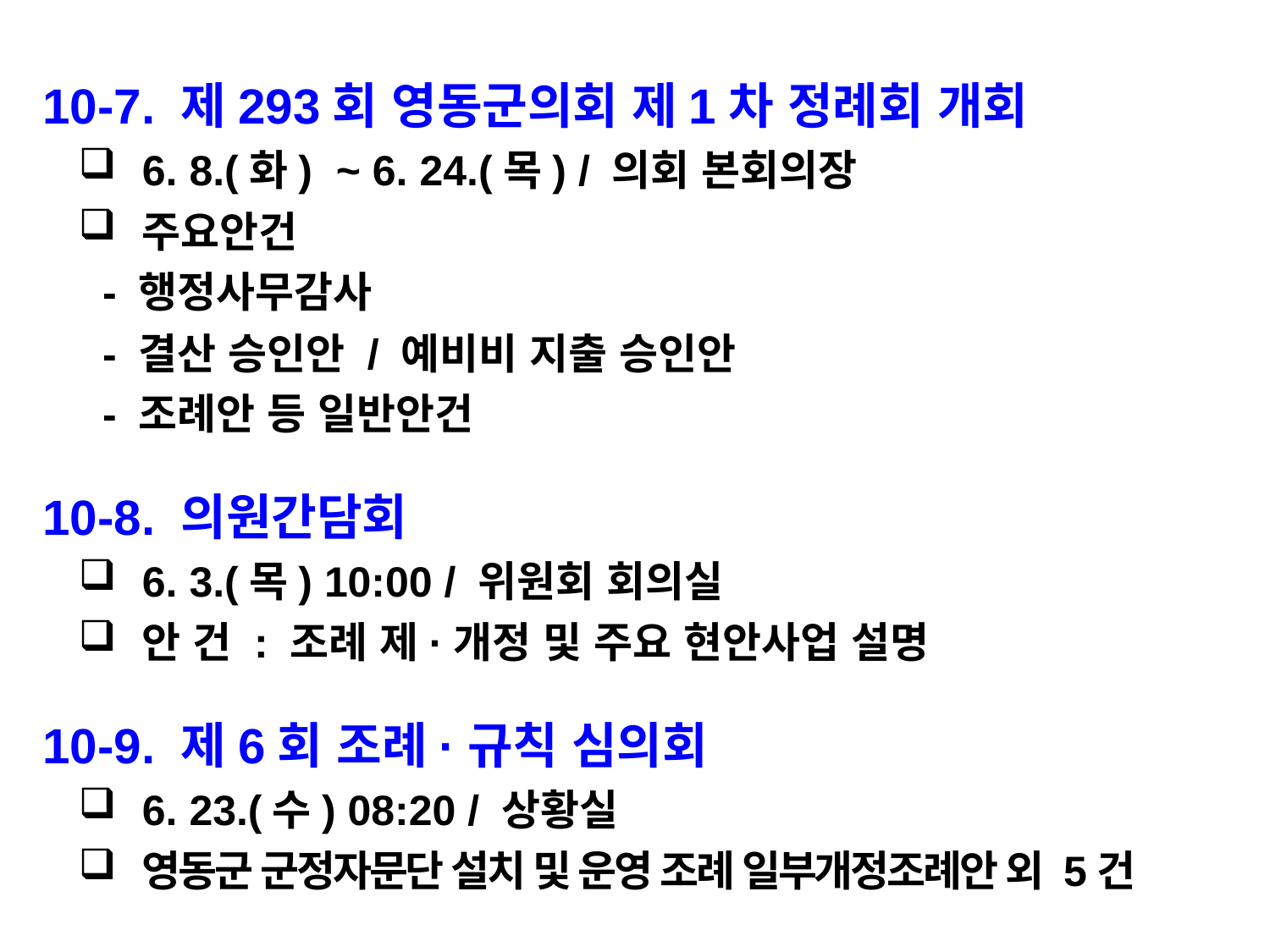

10-7. 제293회 영동군의회 제1차 정례회 개회
6. 8.(화)  ~ 6. 24.(목) / 의회 본회의장
주요안건
  - 행정사무감사
  - 결산 승인안 / 예비비 지출 승인안
  - 조례안 등 일반안건

  10-8. 의원간담회
6. 3.(목) 10:00 / 위원회 회의실
안 건 : 조례 제·개정 및 주요 현안사업 설명

  10-9. 제6회 조례·규칙 심의회
6. 23.(수) 08:20 / 상황실
영동군 군정자문단 설치 및 운영 조례 일부개정조례안 외 5건